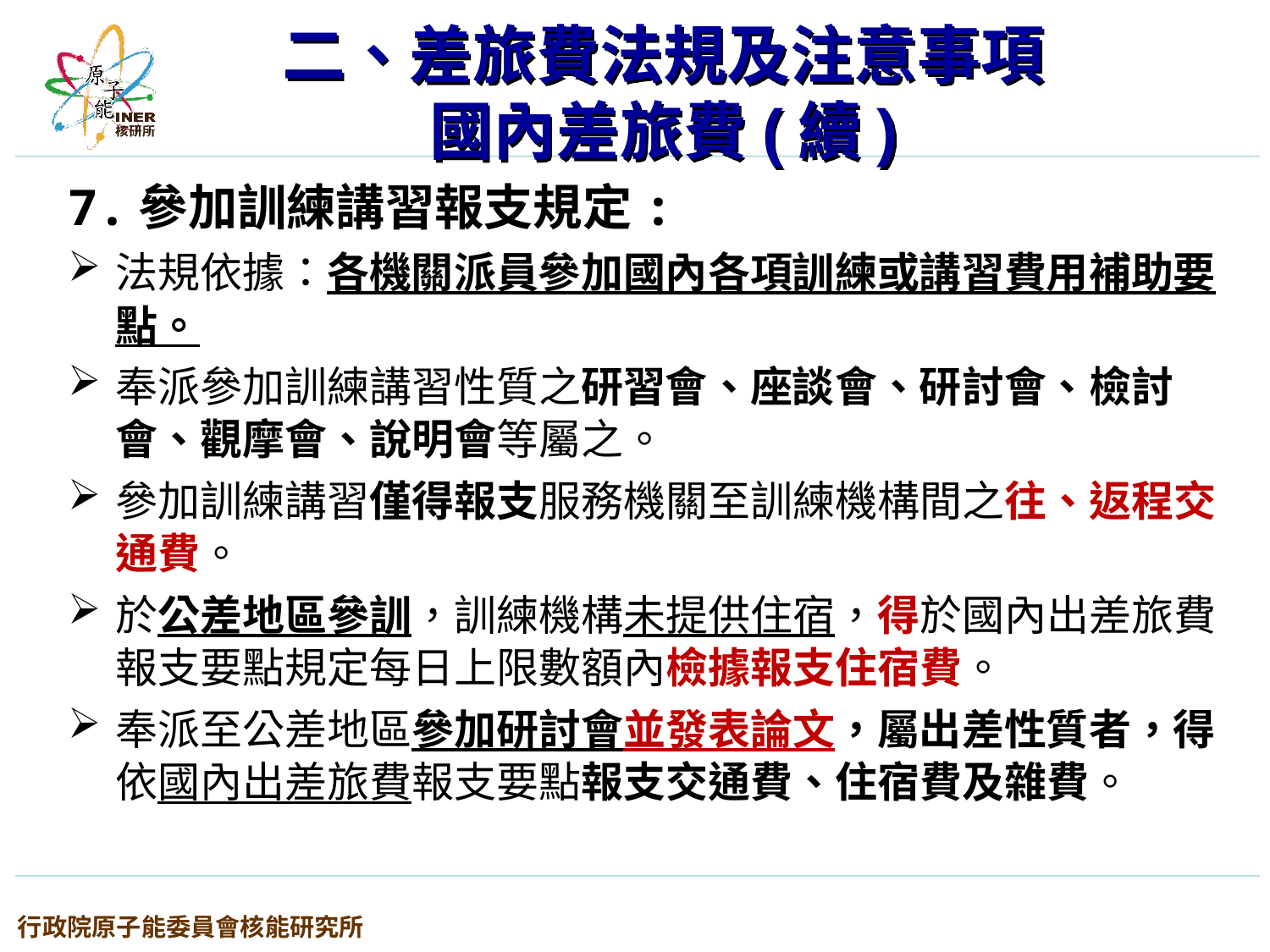

二、差旅費法規及注意事項
國內差旅費(續)
7.參加訓練講習報支規定:
法規依據：各機關派員參加國內各項訓練或講習費用補助要點。
奉派參加訓練講習性質之研習會、座談會、研討會、檢討會、觀摩會、說明會等屬之。
參加訓練講習僅得報支服務機關至訓練機構間之往、返程交通費。
於公差地區參訓，訓練機構未提供住宿，得於國內出差旅費報支要點規定每日上限數額內檢據報支住宿費。
奉派至公差地區參加研討會並發表論文，屬出差性質者，得依國內出差旅費報支要點報支交通費、住宿費及雜費。